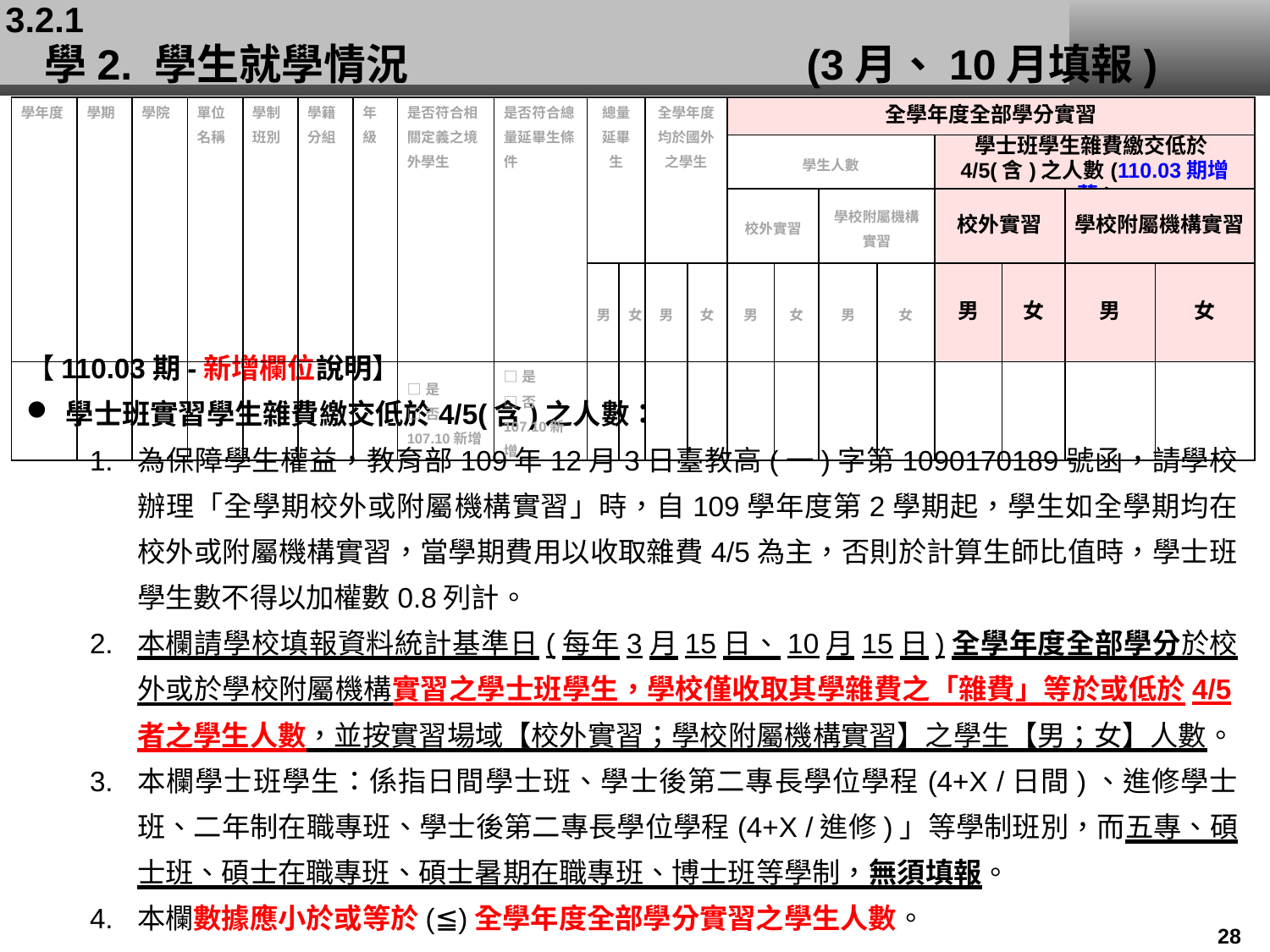

3.2.1
# 學2. 學生就學情況			           	(3月、10月填報)
| 學年度 | 學期 | 學院 | 單位 名稱 | 學制 班別 | 學籍分組 | 年級 | 是否符合相關定義之境外學生 | 是否符合總量延畢生條件 | 總量延畢生 |  | 全學年度均於國外之學生 |  | 全學年度全部學分實習 |  |  |  |  |  |  |  |
| --- | --- | --- | --- | --- | --- | --- | --- | --- | --- | --- | --- | --- | --- | --- | --- | --- | --- | --- | --- | --- |
|  |  |  |  |  |  |  |  |  |  |  |  |  | 學生人數 |  |  |  | 學士班學生雜費繳交低於4/5(含)之人數(110.03期增蒐) |  |  |  |
|  |  |  |  |  |  |  |  |  |  |  |  |  | 校外實習 |  | 學校附屬機構實習 |  | 校外實習 |  | 學校附屬機構實習 |  |
|  |  |  |  |  |  |  |  |  | 男 | 女 | 男 | 女 | 男 | 女 | 男 | 女 | 男 | 女 | 男 | 女 |
|  |  |  |  |  |  |  | □是 □否 107.10新增 | □是 □否 107.10新增 |  |  |  |  |  |  |  |  |  |  |  |  |
【110.03期-新增欄位說明】
學士班實習學生雜費繳交低於4/5(含)之人數：
為保障學生權益，教育部109年12月3日臺教高(一)字第1090170189號函，請學校辦理「全學期校外或附屬機構實習」時，自109學年度第2學期起，學生如全學期均在校外或附屬機構實習，當學期費用以收取雜費4/5為主，否則於計算生師比值時，學士班學生數不得以加權數0.8列計。
本欄請學校填報資料統計基準日(每年3月15日、10月15日)全學年度全部學分於校外或於學校附屬機構實習之學士班學生，學校僅收取其學雜費之「雜費」等於或低於4/5者之學生人數，並按實習場域【校外實習；學校附屬機構實習】之學生【男；女】人數。
本欄學士班學生：係指日間學士班、學士後第二專長學位學程(4+X /日間)、進修學士班、二年制在職專班、學士後第二專長學位學程(4+X /進修)」等學制班別，而五專、碩士班、碩士在職專班、碩士暑期在職專班、博士班等學制，無須填報。
本欄數據應小於或等於(≦)全學年度全部學分實習之學生人數。